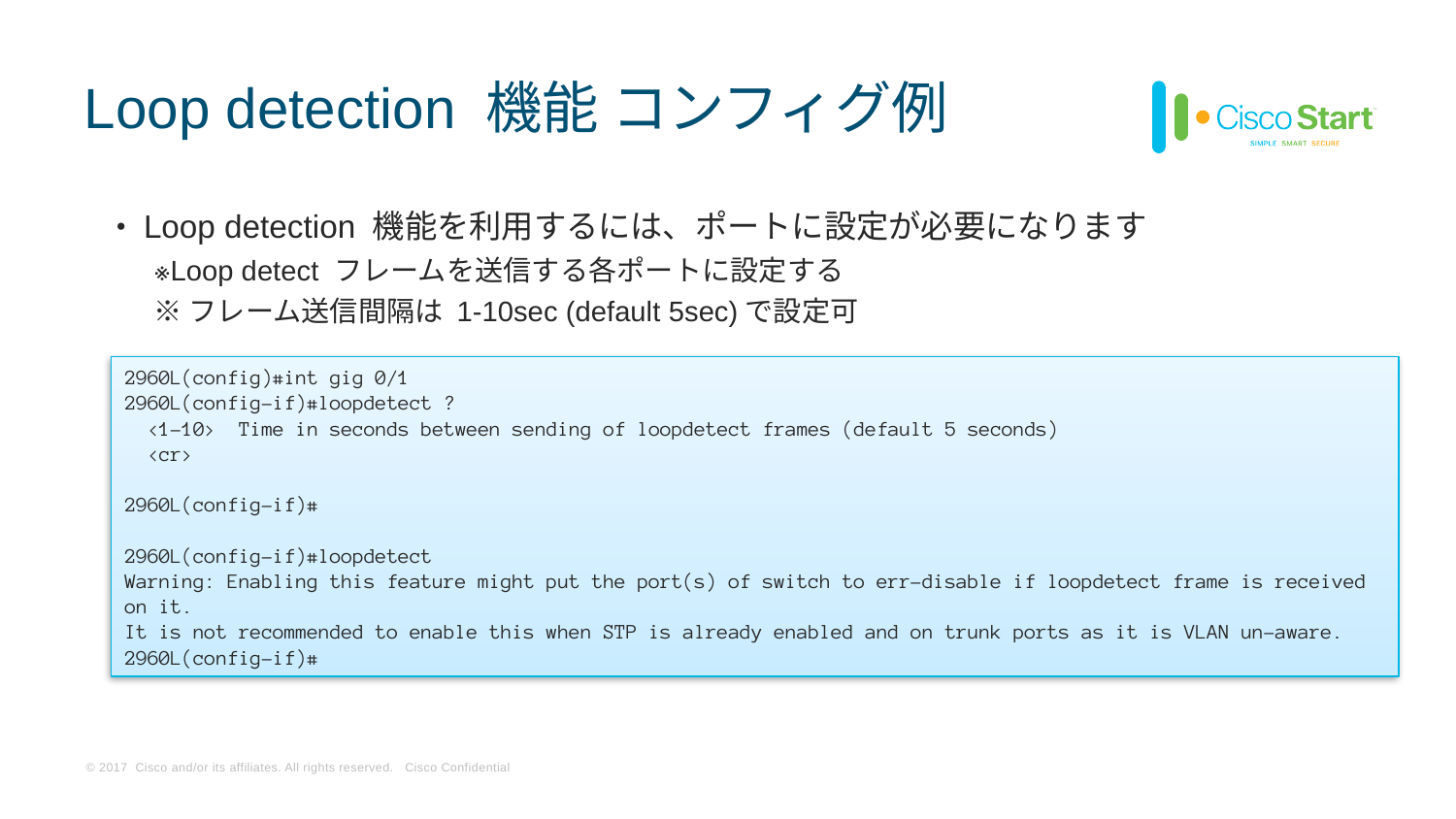

# Loop detection 機能 コンフィグ例
Loop detection 機能を利用するには、ポートに設定が必要になります
※Loop detect フレームを送信する各ポートに設定する
※フレーム送信間隔は 1-10sec (default 5sec)で設定可
2960L(config)#int gig 0/1
2960L(config-if)#loopdetect ?
  <1-10>  Time in seconds between sending of loopdetect frames (default 5 seconds)
  <cr>

2960L(config-if)#

2960L(config-if)#loopdetect
Warning: Enabling this feature might put the port(s) of switch to err-disable if loopdetect frame is received on it.
It is not recommended to enable this when STP is already enabled and on trunk ports as it is VLAN un-aware.
2960L(config-if)#